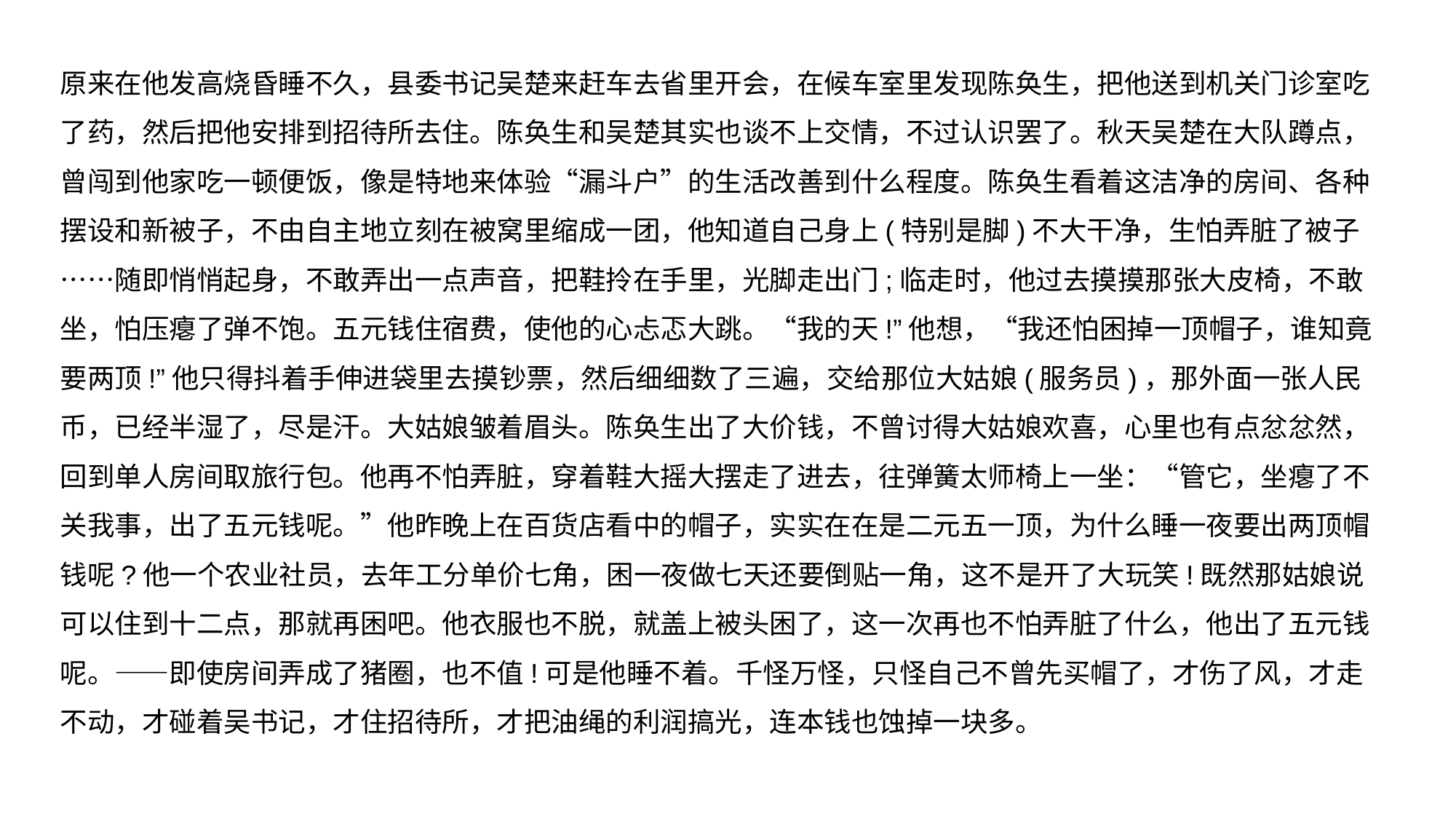

原来在他发高烧昏睡不久，县委书记吴楚来赶车去省里开会，在候车室里发现陈奂生，把他送到机关门诊室吃了药，然后把他安排到招待所去住。陈奂生和吴楚其实也谈不上交情，不过认识罢了。秋天吴楚在大队蹲点，曾闯到他家吃一顿便饭，像是特地来体验“漏斗户”的生活改善到什么程度。陈奂生看着这洁净的房间、各种摆设和新被子，不由自主地立刻在被窝里缩成一团，他知道自己身上(特别是脚)不大干净，生怕弄脏了被子……随即悄悄起身，不敢弄出一点声音，把鞋拎在手里，光脚走出门;临走时，他过去摸摸那张大皮椅，不敢坐，怕压瘪了弹不饱。五元钱住宿费，使他的心忐忑大跳。“我的天!”他想，“我还怕困掉一顶帽子，谁知竟要两顶!”他只得抖着手伸进袋里去摸钞票，然后细细数了三遍，交给那位大姑娘(服务员)，那外面一张人民币，已经半湿了，尽是汗。大姑娘皱着眉头。陈奂生出了大价钱，不曾讨得大姑娘欢喜，心里也有点忿忿然，回到单人房间取旅行包。他再不怕弄脏，穿着鞋大摇大摆走了进去，往弹簧太师椅上一坐：“管它，坐瘪了不关我事，出了五元钱呢。”他昨晚上在百货店看中的帽子，实实在在是二元五一顶，为什么睡一夜要出两顶帽钱呢?他一个农业社员，去年工分单价七角，困一夜做七天还要倒贴一角，这不是开了大玩笑!既然那姑娘说可以住到十二点，那就再困吧。他衣服也不脱，就盖上被头困了，这一次再也不怕弄脏了什么，他出了五元钱呢。——即使房间弄成了猪圈，也不值!可是他睡不着。千怪万怪，只怪自己不曾先买帽了，才伤了风，才走不动，才碰着吴书记，才住招待所，才把油绳的利润搞光，连本钱也蚀掉一块多。